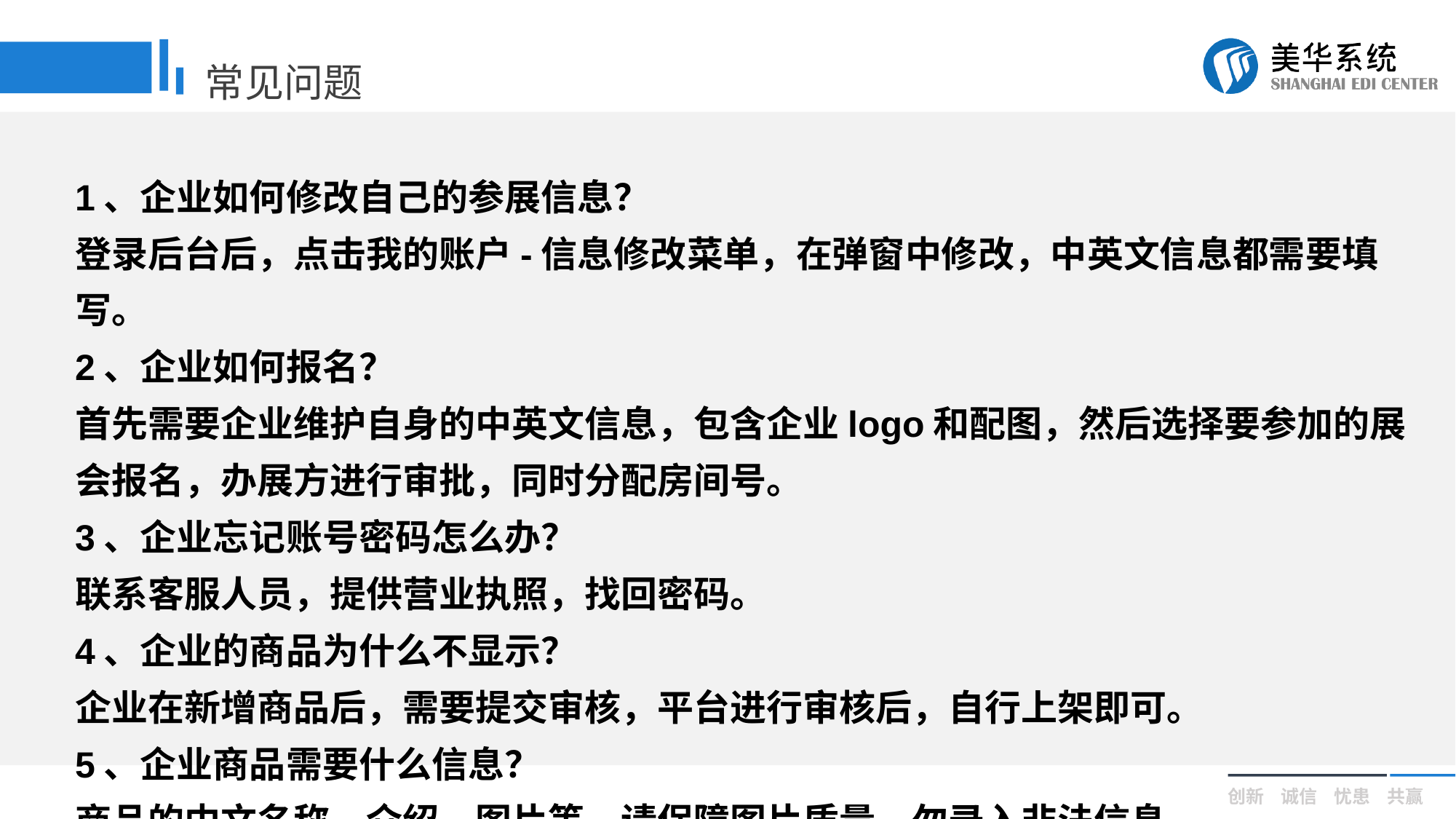

常见问题
1、企业如何修改自己的参展信息？
登录后台后，点击我的账户-信息修改菜单，在弹窗中修改，中英文信息都需要填写。
2、企业如何报名？
首先需要企业维护自身的中英文信息，包含企业logo和配图，然后选择要参加的展会报名，办展方进行审批，同时分配房间号。
3、企业忘记账号密码怎么办？
联系客服人员，提供营业执照，找回密码。
4、企业的商品为什么不显示？
企业在新增商品后，需要提交审核，平台进行审核后，自行上架即可。
5、企业商品需要什么信息？
商品的中文名称、介绍、图片等，请保障图片质量，勿录入非法信息。